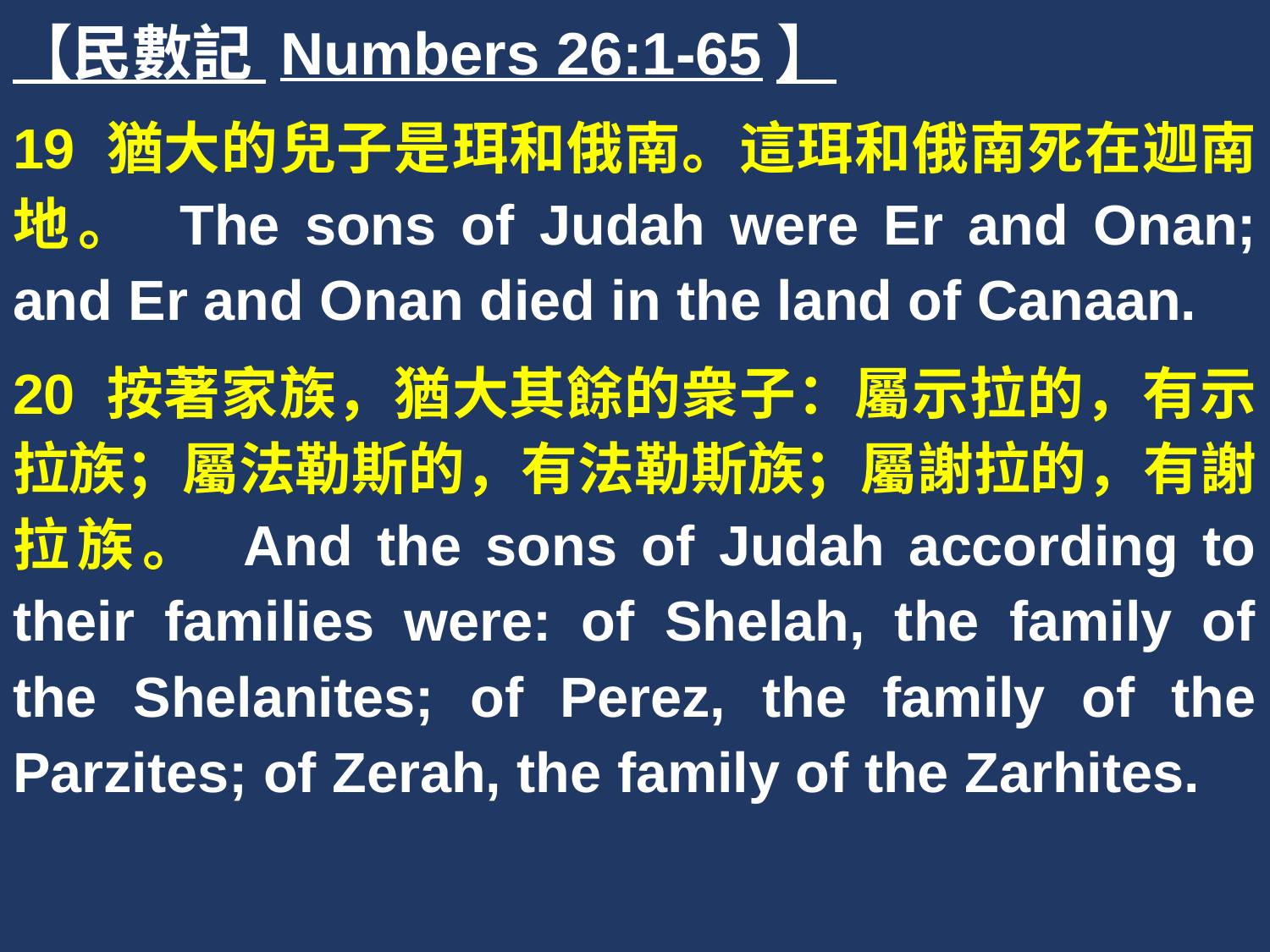

【民數記 Numbers 26:1-65】
19 猶大的兒子是珥和俄南。這珥和俄南死在迦南地。 The sons of Judah were Er and Onan; and Er and Onan died in the land of Canaan.
20 按著家族，猶大其餘的衆子：屬示拉的，有示拉族；屬法勒斯的，有法勒斯族；屬謝拉的，有謝拉族。 And the sons of Judah according to their families were: of Shelah, the family of the Shelanites; of Perez, the family of the Parzites; of Zerah, the family of the Zarhites.